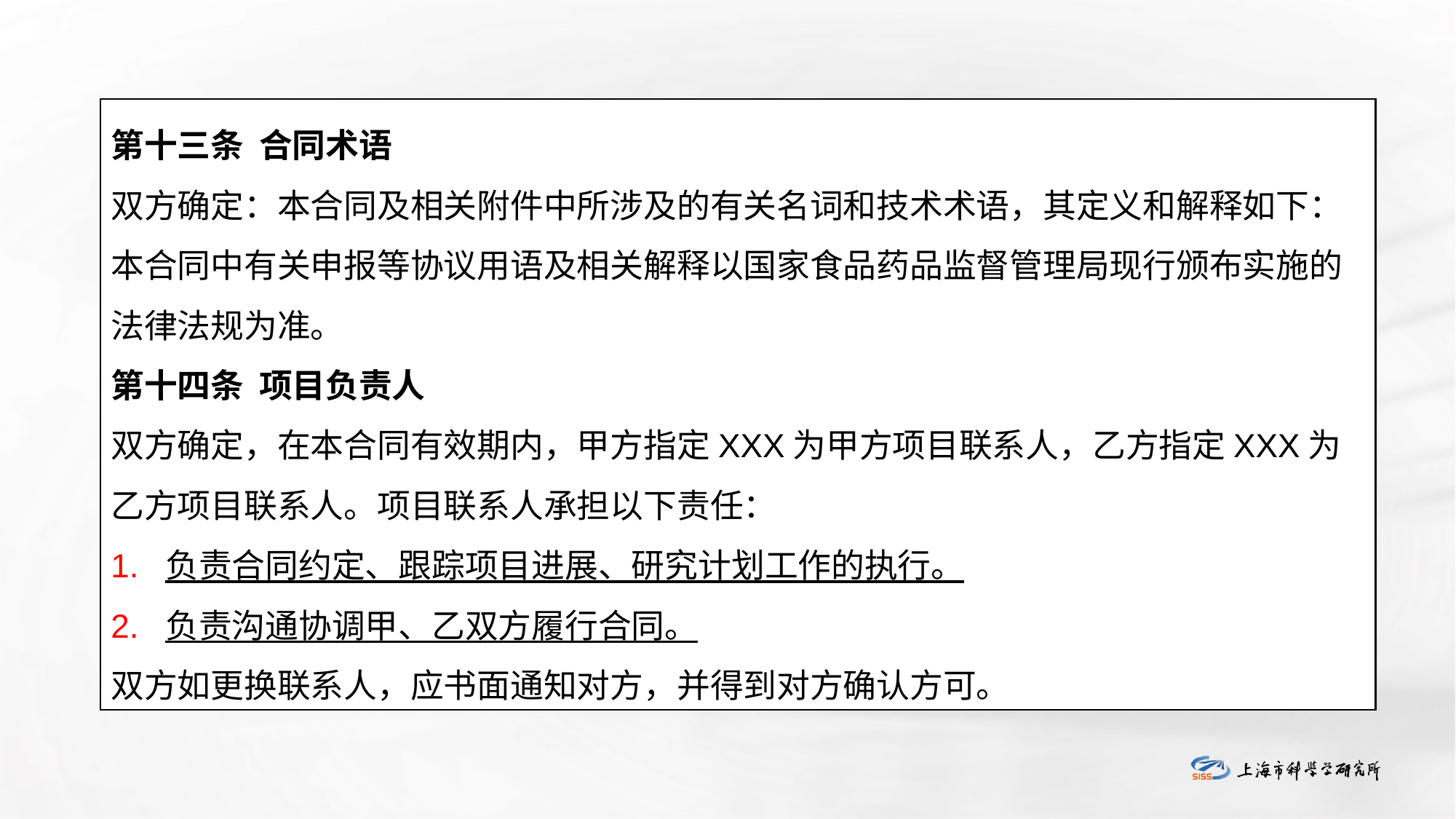

第十三条  合同术语
双方确定：本合同及相关附件中所涉及的有关名词和技术术语，其定义和解释如下：
本合同中有关申报等协议用语及相关解释以国家食品药品监督管理局现行颁布实施的法律法规为准。
第十四条  项目负责人
双方确定，在本合同有效期内，甲方指定XXX为甲方项目联系人，乙方指定XXX为乙方项目联系人。项目联系人承担以下责任：
负责合同约定、跟踪项目进展、研究计划工作的执行。
负责沟通协调甲、乙双方履行合同。
双方如更换联系人，应书面通知对方，并得到对方确认方可。